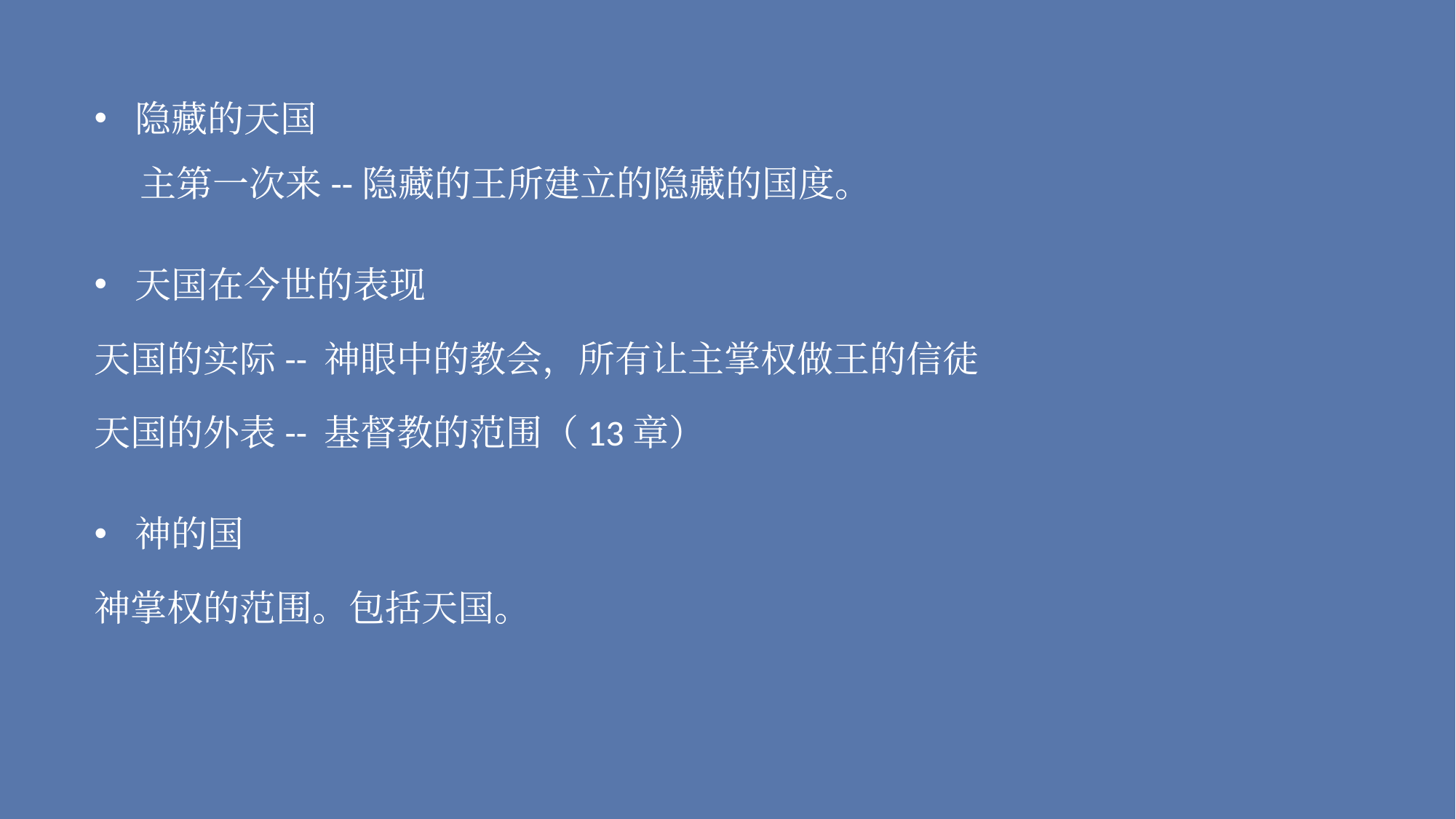

隐藏的天国
    主第一次来--隐藏的王所建立的隐藏的国度。
天国在今世的表现
天国的实际-- 神眼中的教会，所有让主掌权做王的信徒
天国的外表-- 基督教的范围（13章）
神的国
神掌权的范围。包括天国。